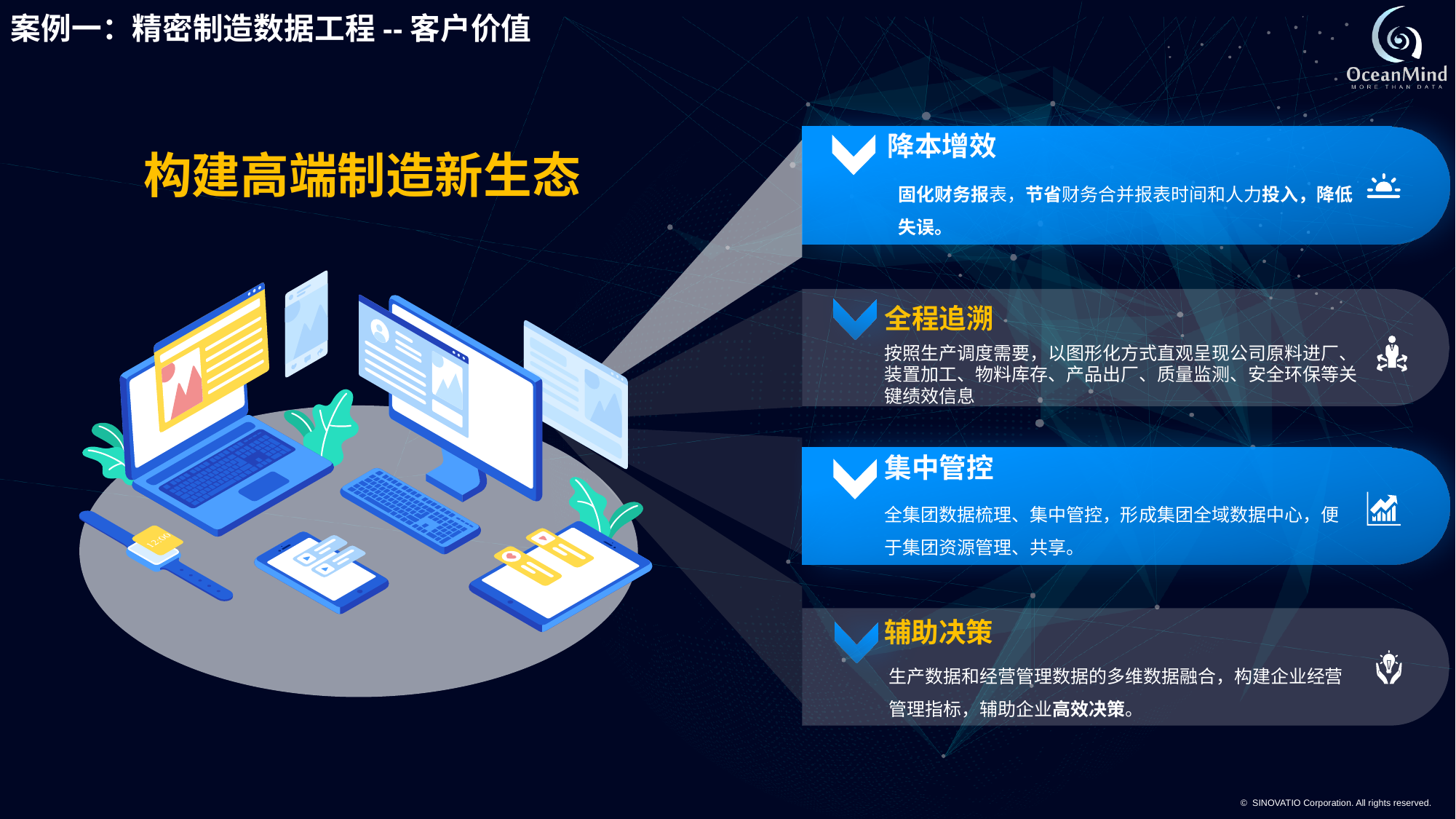

案例一：精密制造数据工程--客户价值

降本增效

构建高端制造新生态

固化财务报表，节省财务合并报表时间和人力投入，降低失误。

全程追溯

按照生产调度需要，以图形化方式直观呈现公司原料进厂、装置加工、物料库存、产品出厂、质量监测、安全环保等关键绩效信息

集中管控

全集团数据梳理、集中管控，形成集团全域数据中心，便于集团资源管理、共享。

辅助决策

生产数据和经营管理数据的多维数据融合，构建企业经营管理指标，辅助企业高效决策。